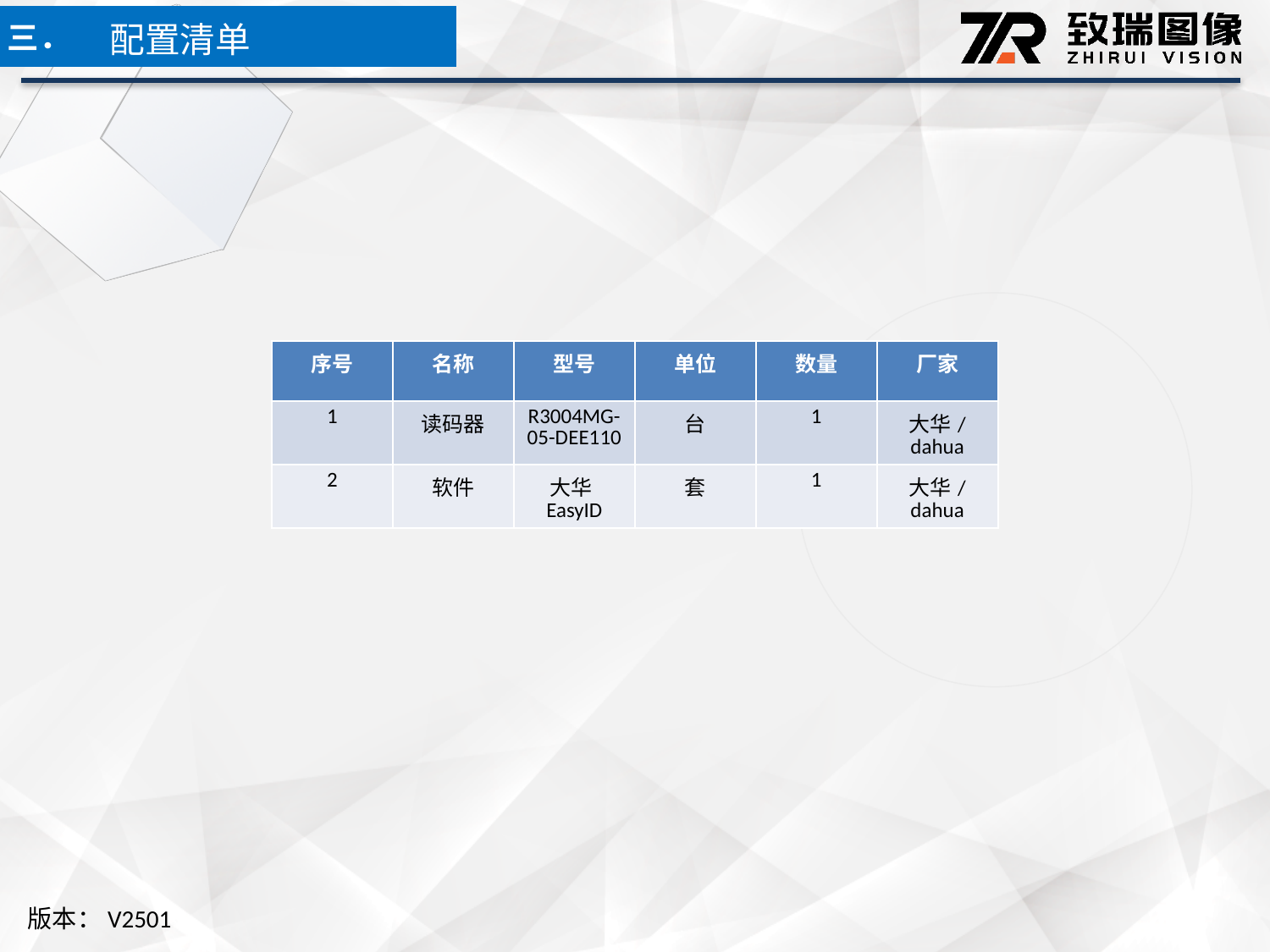

配置清单
三．
| 序号 | 名称 | 型号 | 单位 | 数量 | 厂家 |
| --- | --- | --- | --- | --- | --- |
| 1 | 读码器 | R3004MG-05-DEE110 | 台 | 1 | 大华/dahua |
| 2 | 软件 | 大华EasyID | 套 | 1 | 大华/dahua |